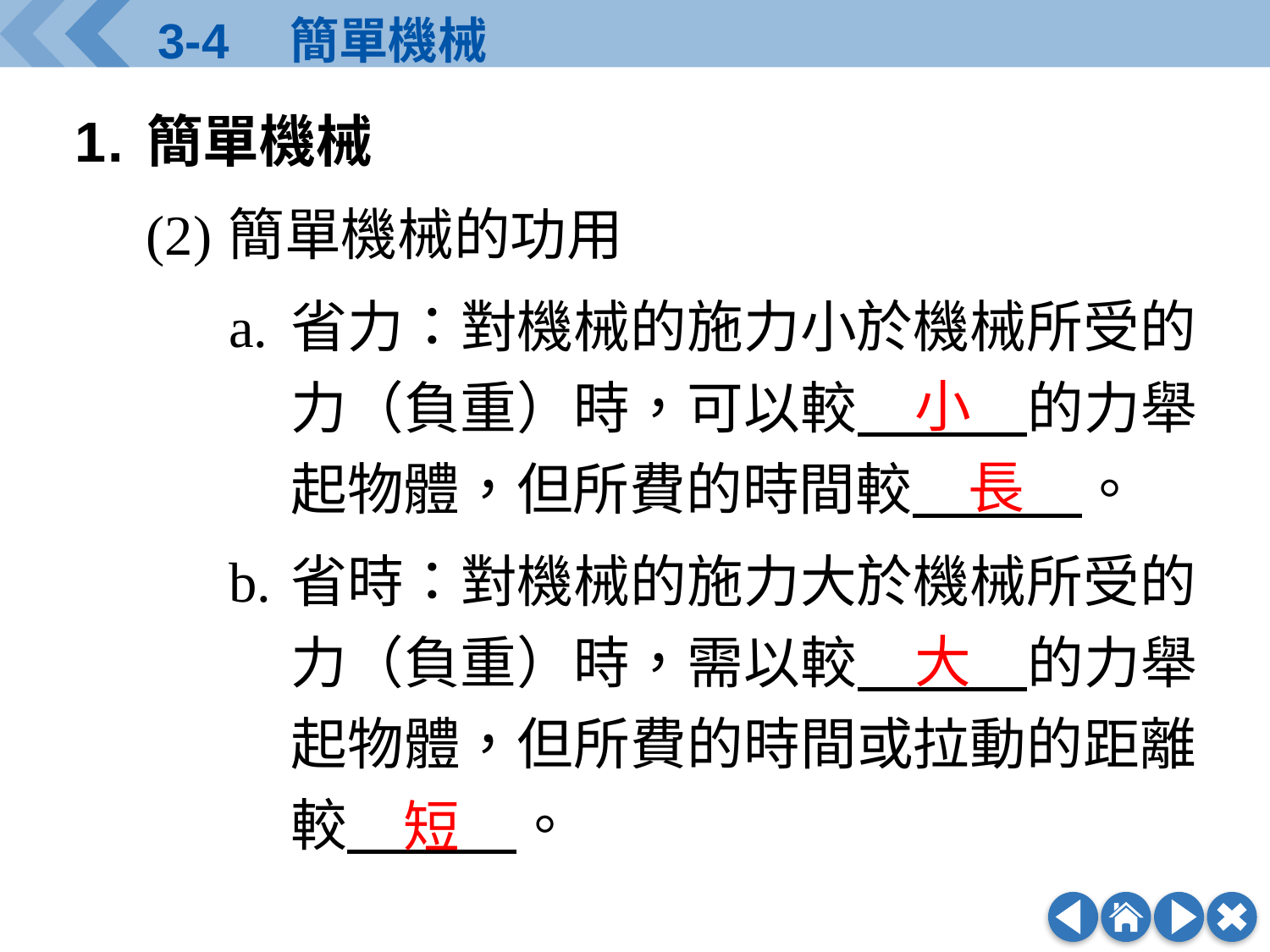

簡單機械
(2)	簡單機械的功用
a.	省力：對機械的施力小於機械所受的力（負重）時，可以較　　　的力舉起物體，但所費的時間較　　　。
b.	省時：對機械的施力大於機械所受的力（負重）時，需以較　　　的力舉起物體，但所費的時間或拉動的距離較　　　。
小
長
大
短